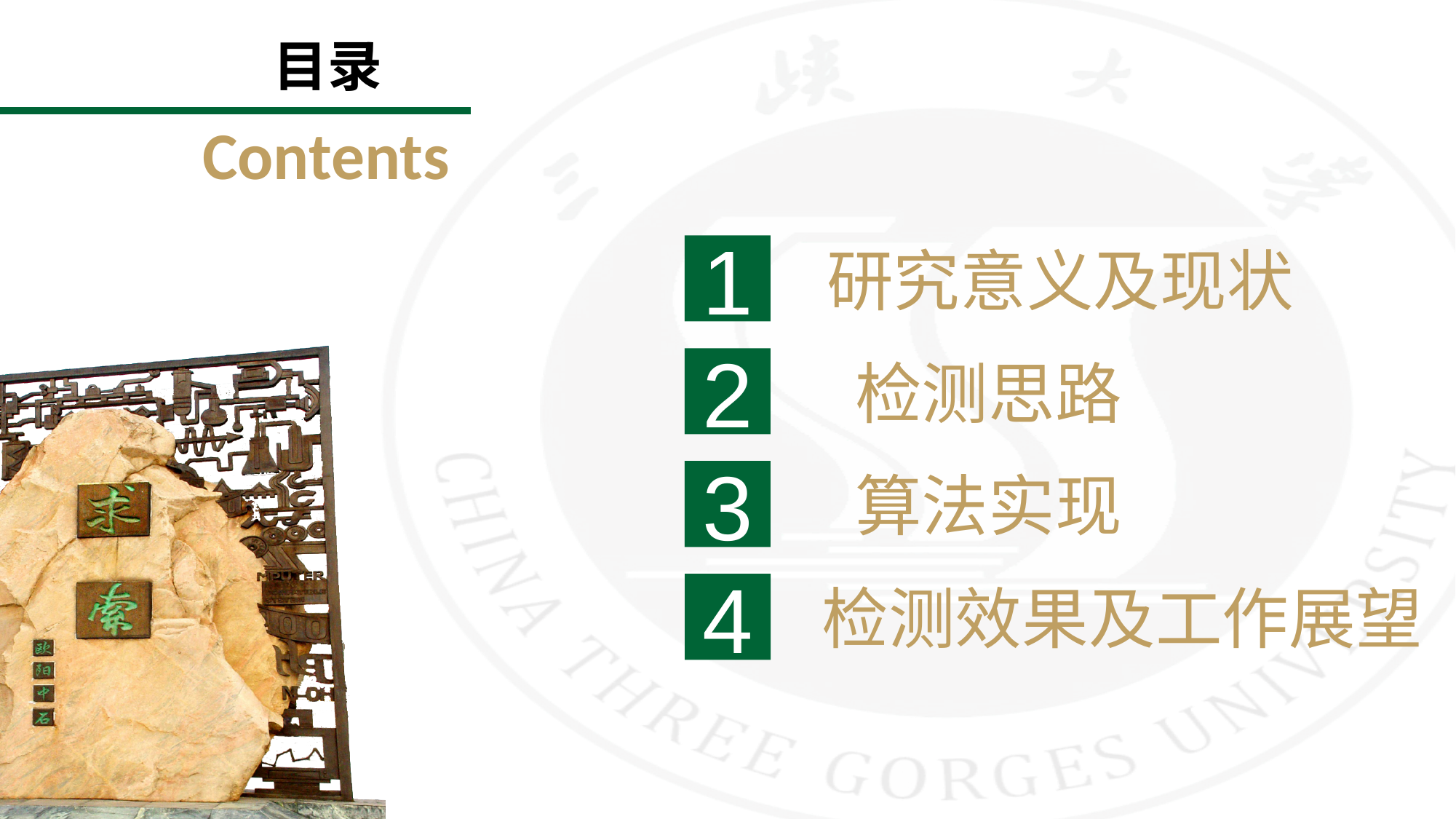

# 目录
Contents
1
研究意义及现状
2
检测思路
3
算法实现
检测效果及工作展望
4